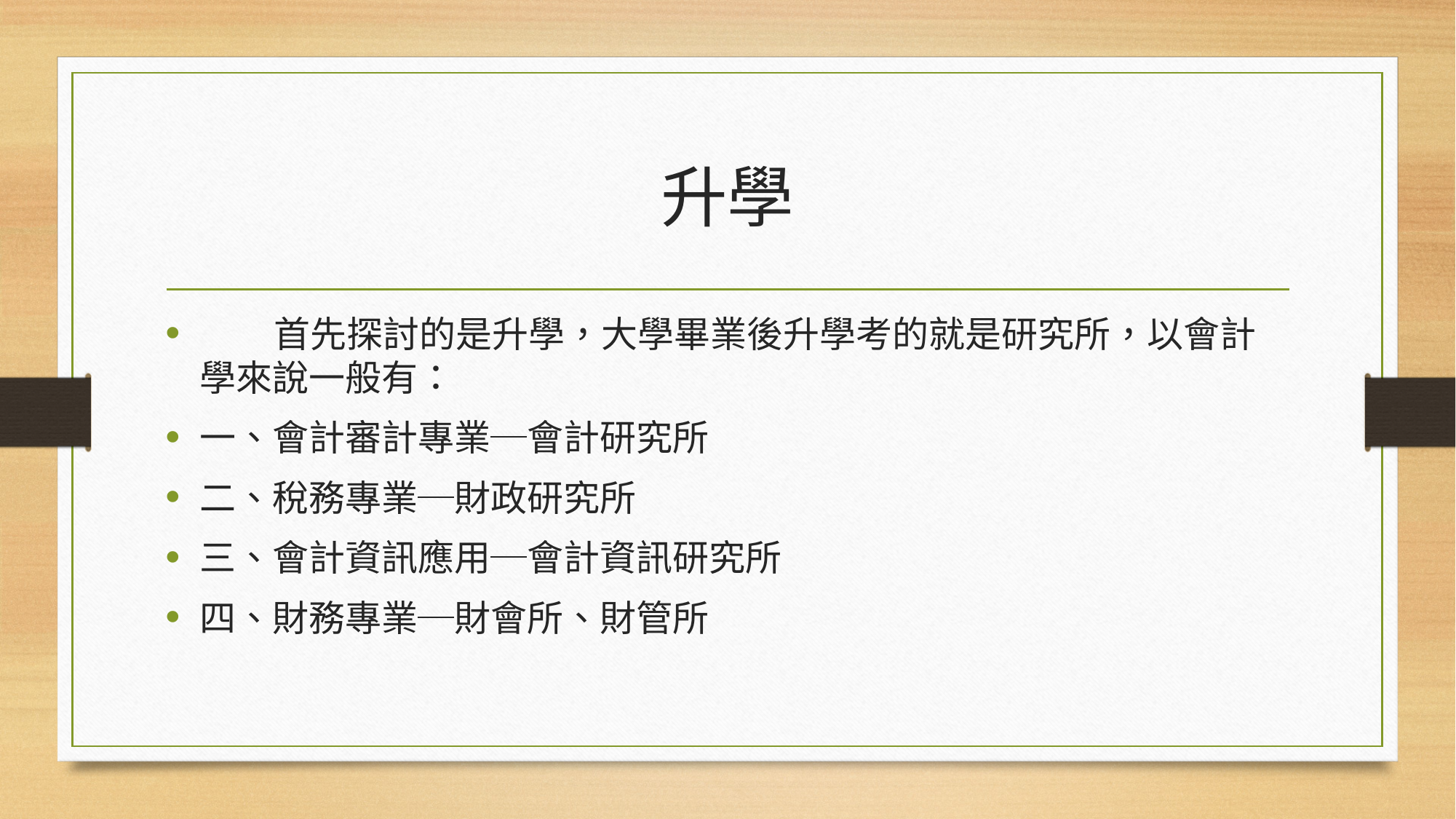

# 升學
        首先探討的是升學，大學畢業後升學考的就是研究所，以會計學來說一般有：
一、會計審計專業─會計研究所
二、稅務專業─財政研究所
三、會計資訊應用─會計資訊研究所
四、財務專業─財會所、財管所